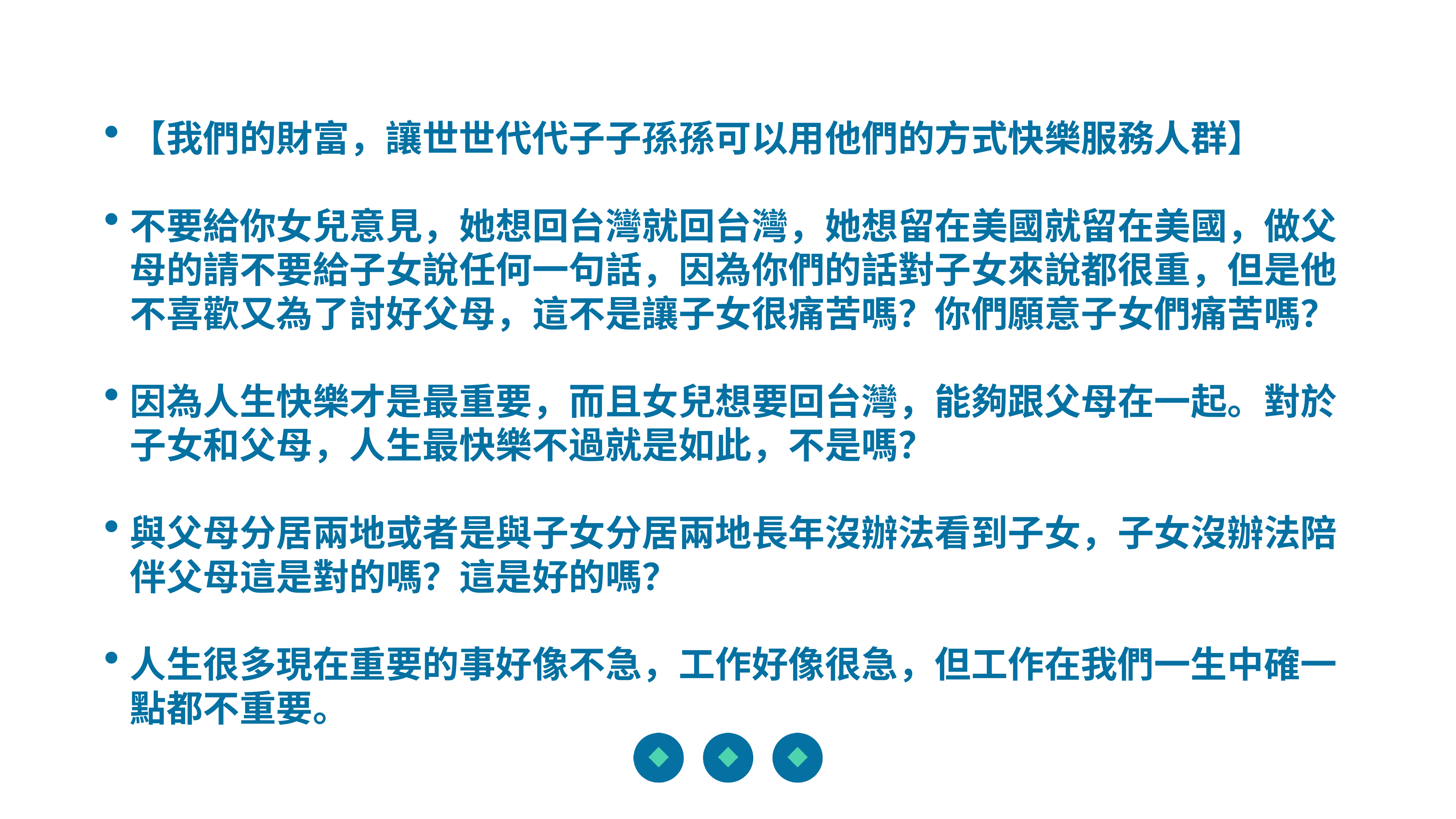

【我們的財富，讓世世代代子子孫孫可以用他們的方式快樂服務人群】

不要給你女兒意見，她想回台灣就回台灣，她想留在美國就留在美國，做父母的請不要給子女說任何一句話，因為你們的話對子女來說都很重，但是他不喜歡又為了討好父母，這不是讓子女很痛苦嗎？你們願意子女們痛苦嗎？

因為人生快樂才是最重要，而且女兒想要回台灣，能夠跟父母在一起。對於子女和父母，人生最快樂不過就是如此，不是嗎？

與父母分居兩地或者是與子女分居兩地長年沒辦法看到子女，子女沒辦法陪伴父母這是對的嗎？這是好的嗎？

人生很多現在重要的事好像不急，工作好像很急，但工作在我們一生中確一點都不重要。